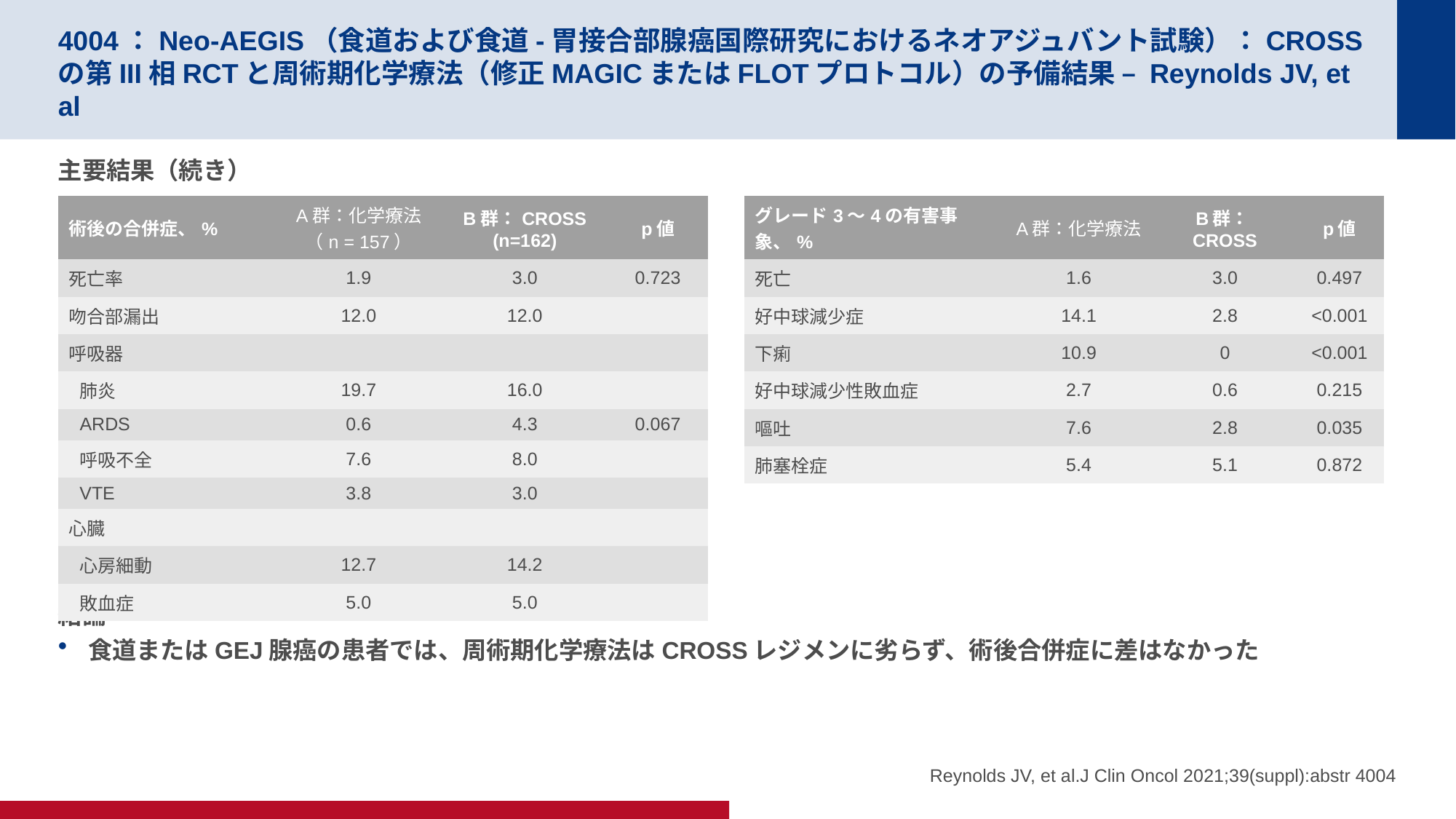

# 4004：Neo-AEGIS（食道および食道-胃接合部腺癌国際研究におけるネオアジュバント試験）：CROSSの第III相RCTと周術期化学療法（修正MAGICまたはFLOTプロトコル）の予備結果 – Reynolds JV, et al
主要結果（続き）
結論
食道またはGEJ腺癌の患者では、周術期化学療法はCROSSレジメンに劣らず、術後合併症に差はなかった

| 術後の合併症、% | A群：化学療法（n = 157） | B群：CROSS (n=162) | p値 |
| --- | --- | --- | --- |
| 死亡率 | 1.9 | 3.0 | 0.723 |
| 吻合部漏出 | 12.0 | 12.0 |  |
| 呼吸器 |  |  |  |
| 肺炎 | 19.7 | 16.0 |  |
| ARDS | 0.6 | 4.3 | 0.067 |
| 呼吸不全 | 7.6 | 8.0 |  |
| VTE | 3.8 | 3.0 |  |
| 心臓 |  |  |  |
| 心房細動 | 12.7 | 14.2 |  |
| 敗血症 | 5.0 | 5.0 |  |
| グレード3～4の有害事象、% | A群：化学療法 | B群：CROSS | p値 |
| --- | --- | --- | --- |
| 死亡 | 1.6 | 3.0 | 0.497 |
| 好中球減少症 | 14.1 | 2.8 | <0.001 |
| 下痢 | 10.9 | 0 | <0.001 |
| 好中球減少性敗血症 | 2.7 | 0.6 | 0.215 |
| 嘔吐 | 7.6 | 2.8 | 0.035 |
| 肺塞栓症 | 5.4 | 5.1 | 0.872 |
Reynolds JV, et al.J Clin Oncol 2021;39(suppl):abstr 4004